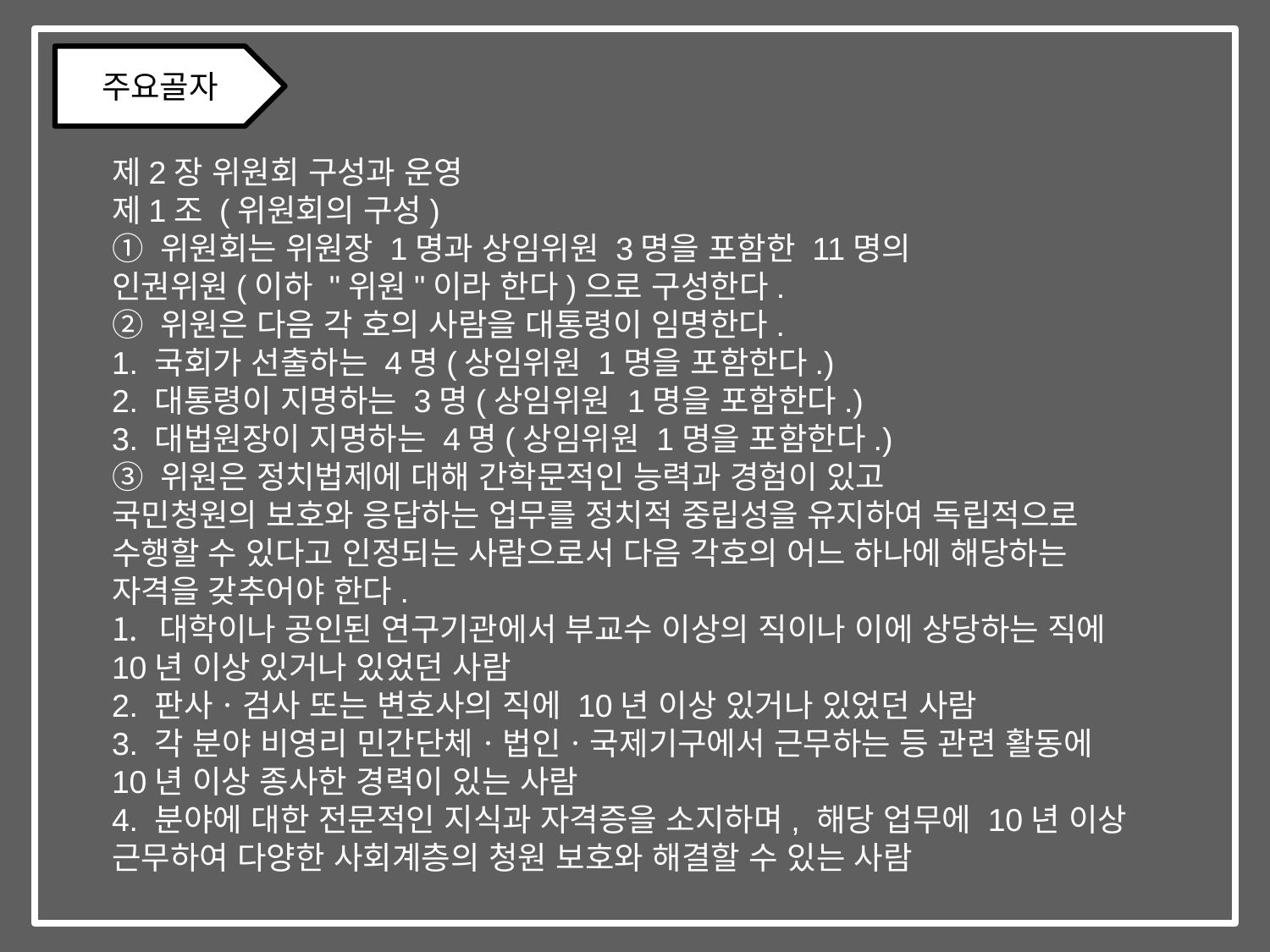

주요골자
제2장 위원회 구성과 운영
제1조 (위원회의 구성)
① 위원회는 위원장 1명과 상임위원 3명을 포함한 11명의
인권위원(이하 "위원"이라 한다)으로 구성한다.
② 위원은 다음 각 호의 사람을 대통령이 임명한다.
1. 국회가 선출하는 4명(상임위원 1명을 포함한다.)
2. 대통령이 지명하는 3명(상임위원 1명을 포함한다.)
3. 대법원장이 지명하는 4명(상임위원 1명을 포함한다.)
③ 위원은 정치법제에 대해 간학문적인 능력과 경험이 있고
국민청원의 보호와 응답하는 업무를 정치적 중립성을 유지하여 독립적으로
수행할 수 있다고 인정되는 사람으로서 다음 각호의 어느 하나에 해당하는
자격을 갖추어야 한다.
대학이나 공인된 연구기관에서 부교수 이상의 직이나 이에 상당하는 직에
10년 이상 있거나 있었던 사람
2. 판사ㆍ검사 또는 변호사의 직에 10년 이상 있거나 있었던 사람
3. 각 분야 비영리 민간단체ㆍ법인ㆍ국제기구에서 근무하는 등 관련 활동에
10년 이상 종사한 경력이 있는 사람
4. 분야에 대한 전문적인 지식과 자격증을 소지하며, 해당 업무에 10년 이상
근무하여 다양한 사회계층의 청원 보호와 해결할 수 있는 사람